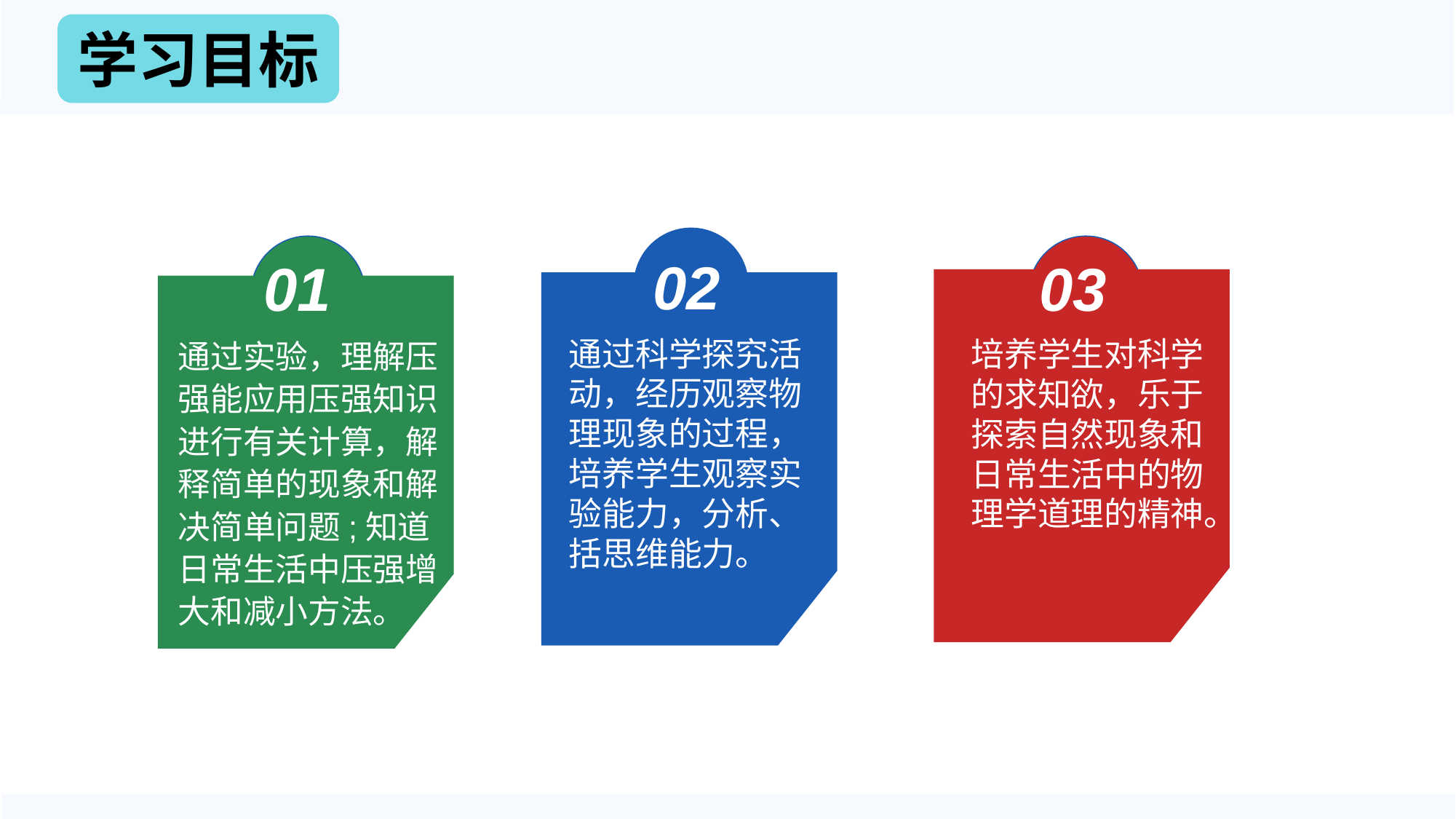

学习目标

02

03

01

通过科学探究活动，经历观察物理现象的过程，培养学生观察实验能力，分析、括思维能力。
通过实验，理解压强能应用压强知识进行有关计算，解释简单的现象和解决简单问题;知道日常生活中压强增大和减小方法。
培养学生对科学的求知欲，乐于探索自然现象和日常生活中的物理学道理的精神。